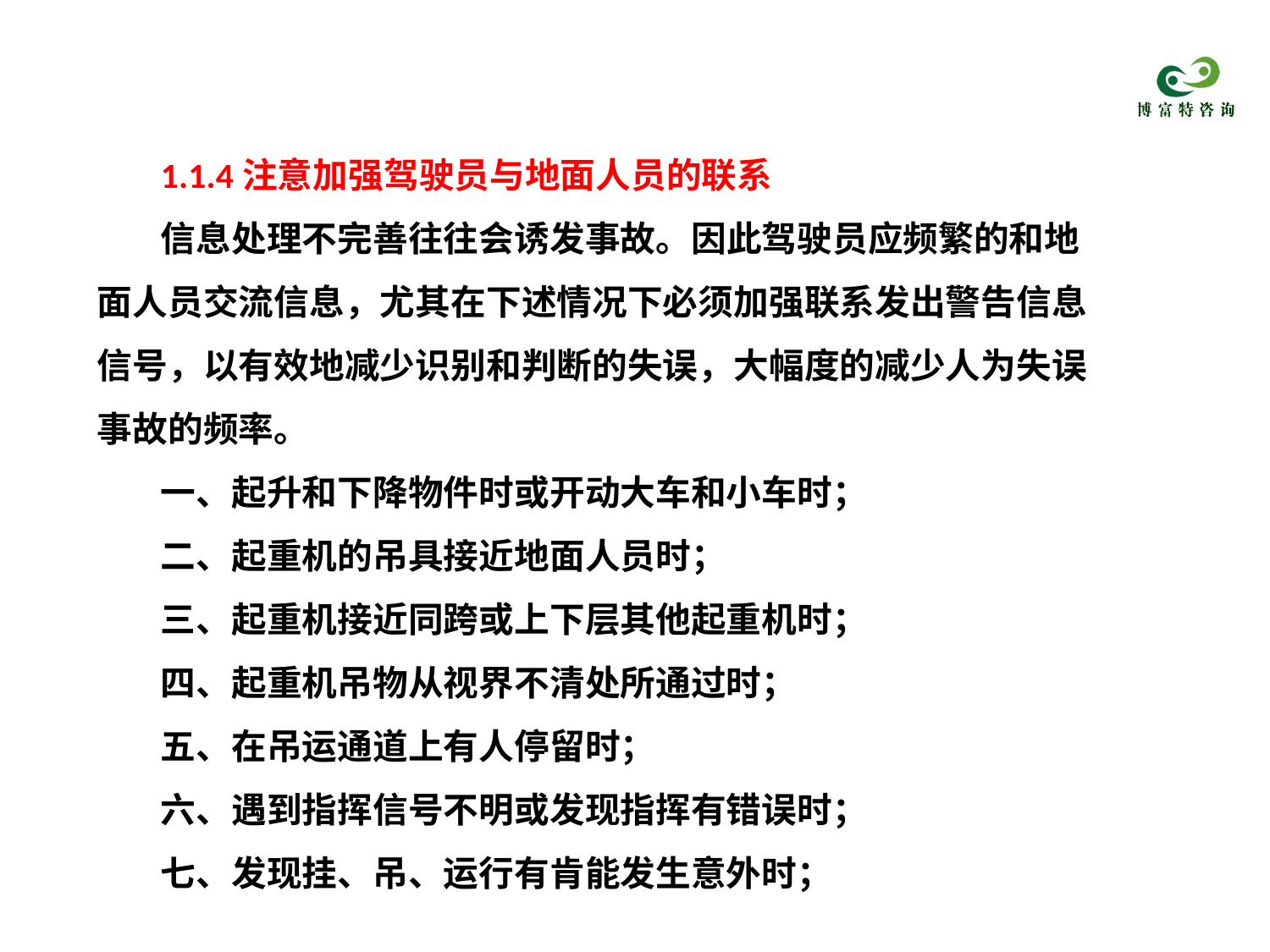

1.1.4注意加强驾驶员与地面人员的联系
信息处理不完善往往会诱发事故。因此驾驶员应频繁的和地面人员交流信息，尤其在下述情况下必须加强联系发出警告信息信号，以有效地减少识别和判断的失误，大幅度的减少人为失误事故的频率。
一、起升和下降物件时或开动大车和小车时；
二、起重机的吊具接近地面人员时；
三、起重机接近同跨或上下层其他起重机时；
四、起重机吊物从视界不清处所通过时；
五、在吊运通道上有人停留时；
六、遇到指挥信号不明或发现指挥有错误时；
七、发现挂、吊、运行有肯能发生意外时；
16